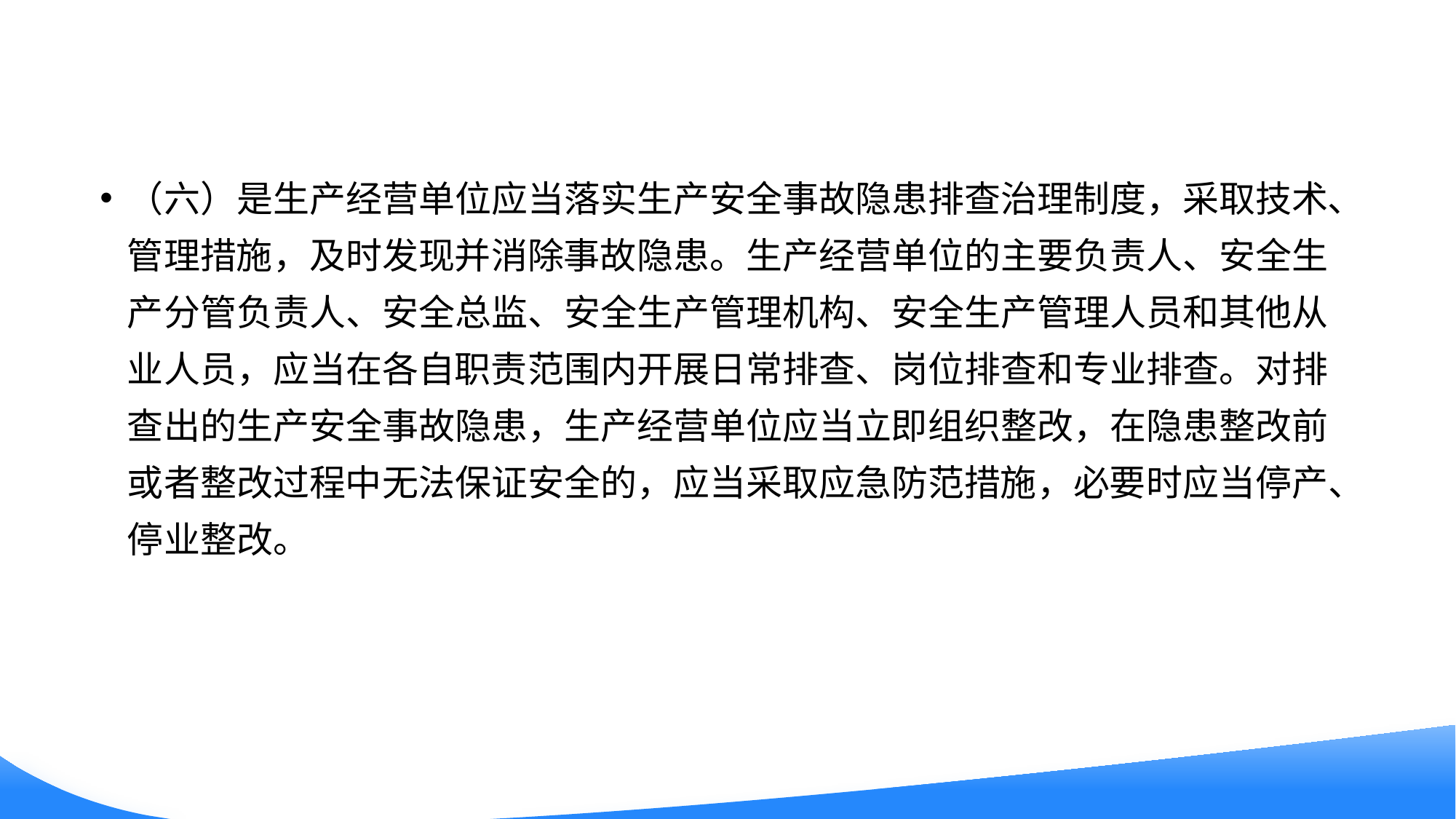

#
（六）是生产经营单位应当落实生产安全事故隐患排查治理制度，采取技术、管理措施，及时发现并消除事故隐患。生产经营单位的主要负责人、安全生产分管负责人、安全总监、安全生产管理机构、安全生产管理人员和其他从业人员，应当在各自职责范围内开展日常排查、岗位排查和专业排查。对排查出的生产安全事故隐患，生产经营单位应当立即组织整改，在隐患整改前或者整改过程中无法保证安全的，应当采取应急防范措施，必要时应当停产、停业整改。